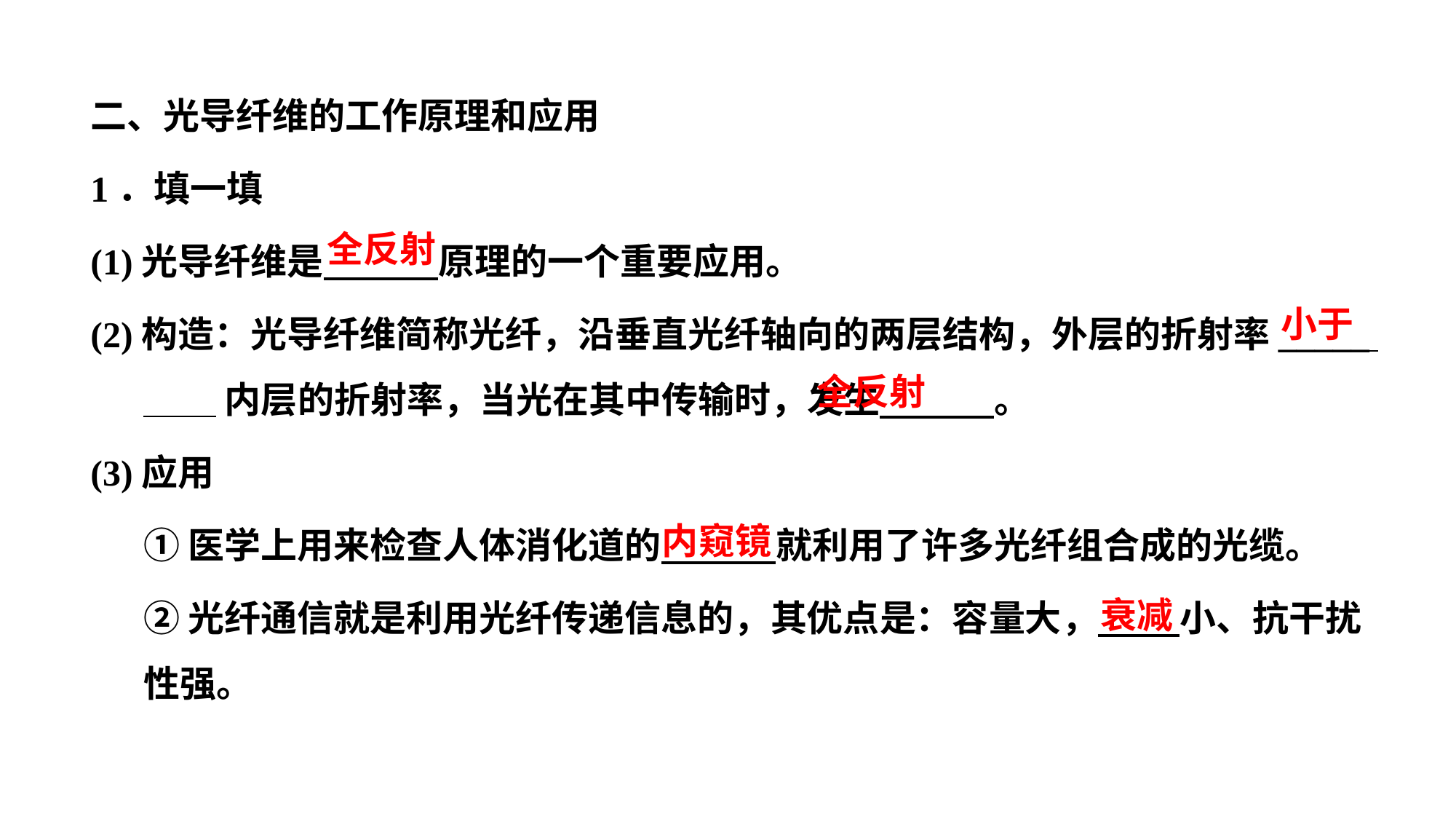

二、光导纤维的工作原理和应用
1．填一填
(1)光导纤维是              原理的一个重要应用。
(2)构造：光导纤维简称光纤，沿垂直光纤轴向的两层结构，外层的折射率_____          内层的折射率，当光在其中传输时，发生              。
(3)应用
	①医学上用来检查人体消化道的              就利用了许多光纤组合成的光缆。
	②光纤通信就是利用光纤传递信息的，其优点是：容量大，          小、抗干扰性强。
全反射
小于
全反射
内窥镜
衰减